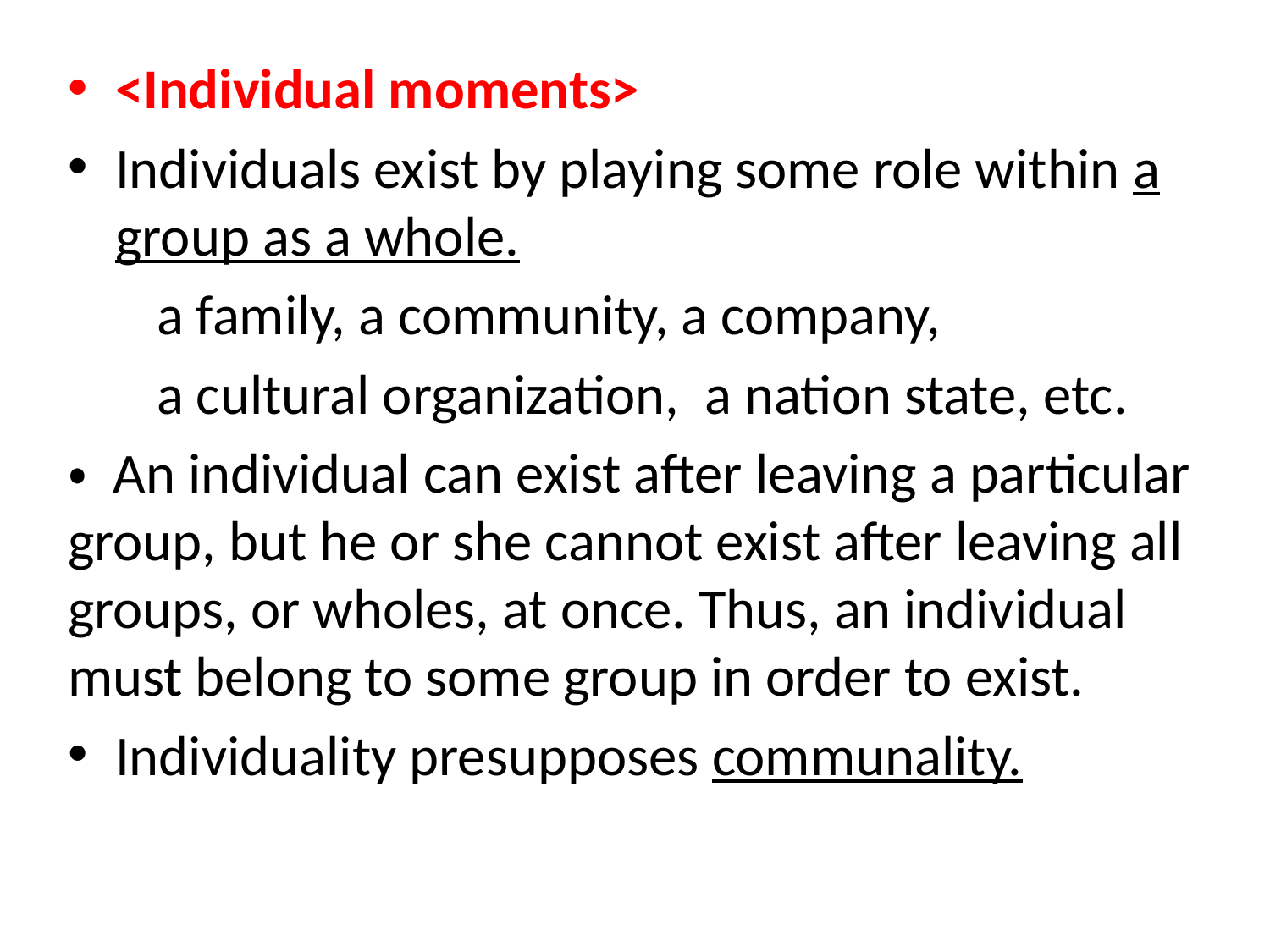

#
<Individual moments>
Individuals exist by playing some role within a group as a whole.
       a family, a community, a company,
       a cultural organization,  a nation state, etc.
・ An individual can exist after leaving a particular group, but he or she cannot exist after leaving all groups, or wholes, at once. Thus, an individual must belong to some group in order to exist.
Individuality presupposes communality.